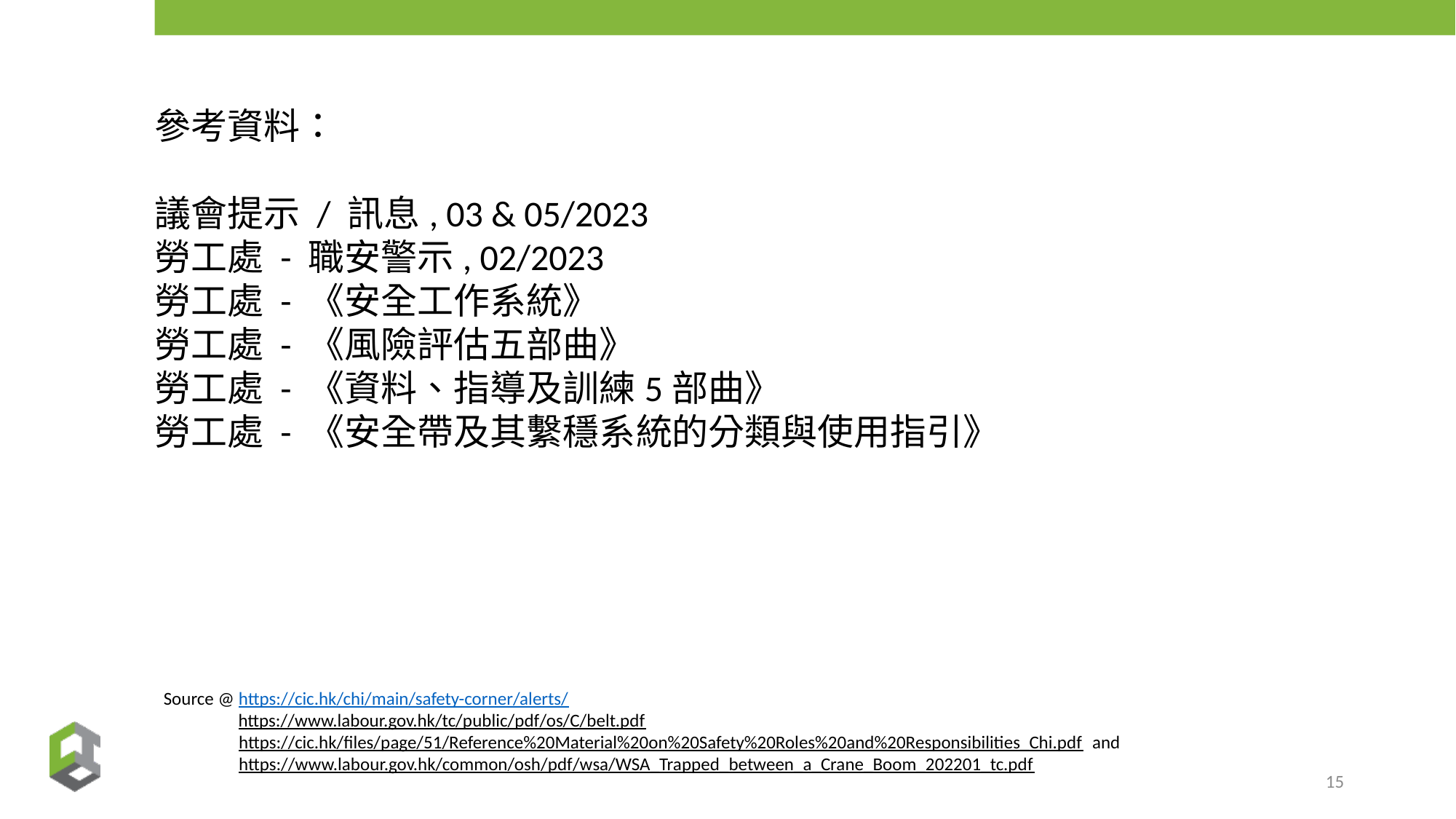

參考資料：

議會提示 / 訊息, 03 & 05/2023
勞工處 - 職安警示, 02/2023
勞工處 - 《安全工作系統》
勞工處 - 《風險評估五部曲》
勞工處 - 《資料、指導及訓練5部曲》
勞工處 - 《安全帶及其繫穩系統的分類與使用指引》

Source @ https://cic.hk/chi/main/safety-corner/alerts/
https://www.labour.gov.hk/tc/public/pdf/os/C/belt.pdf
https://cic.hk/files/page/51/Reference%20Material%20on%20Safety%20Roles%20and%20Responsibilities_Chi.pdf  and
https://www.labour.gov.hk/common/osh/pdf/wsa/WSA_Trapped_between_a_Crane_Boom_202201_tc.pdf
15